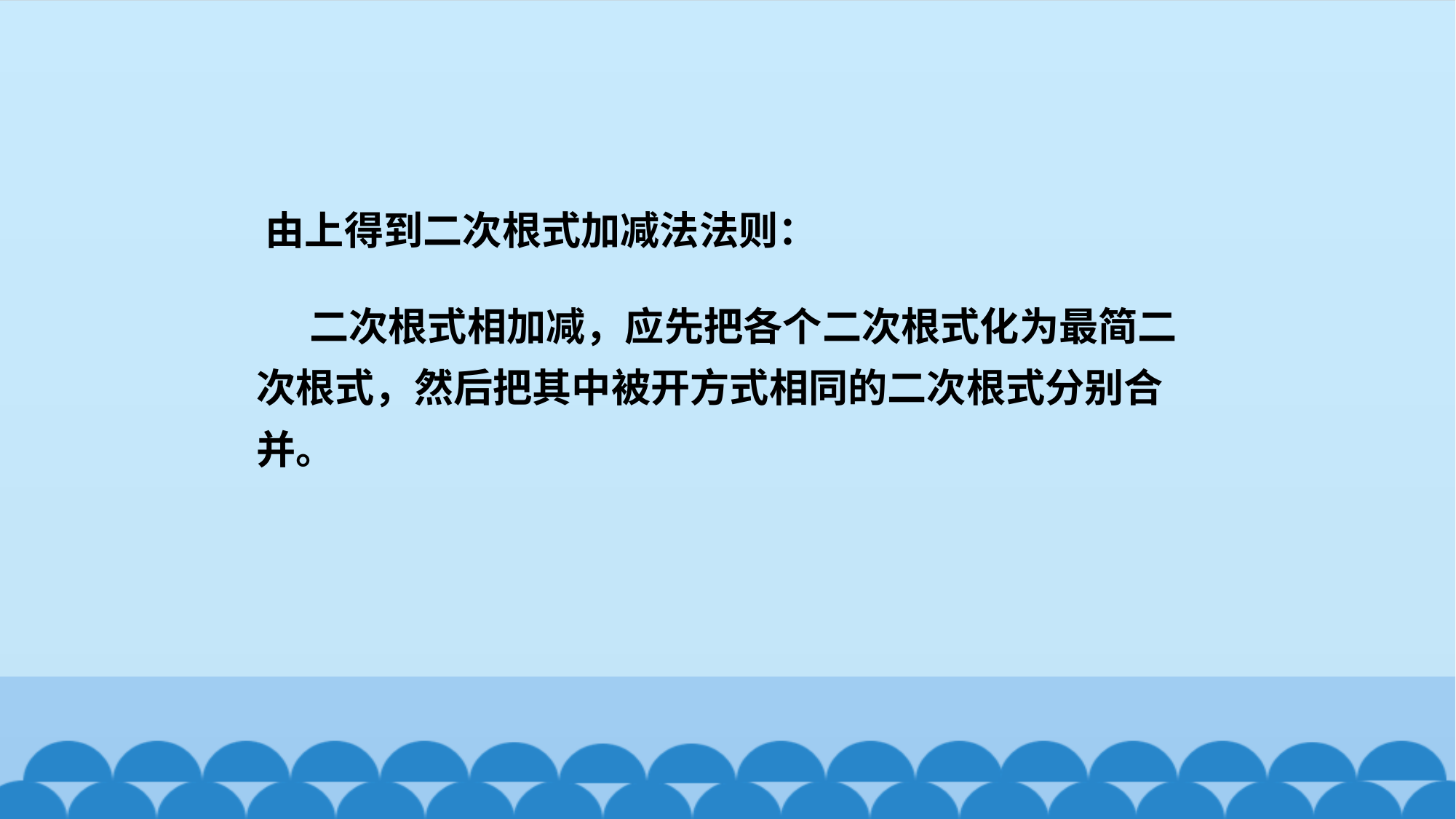

由上得到二次根式加减法法则：
    二次根式相加减，应先把各个二次根式化为最简二次根式，然后把其中被开方式相同的二次根式分别合并。